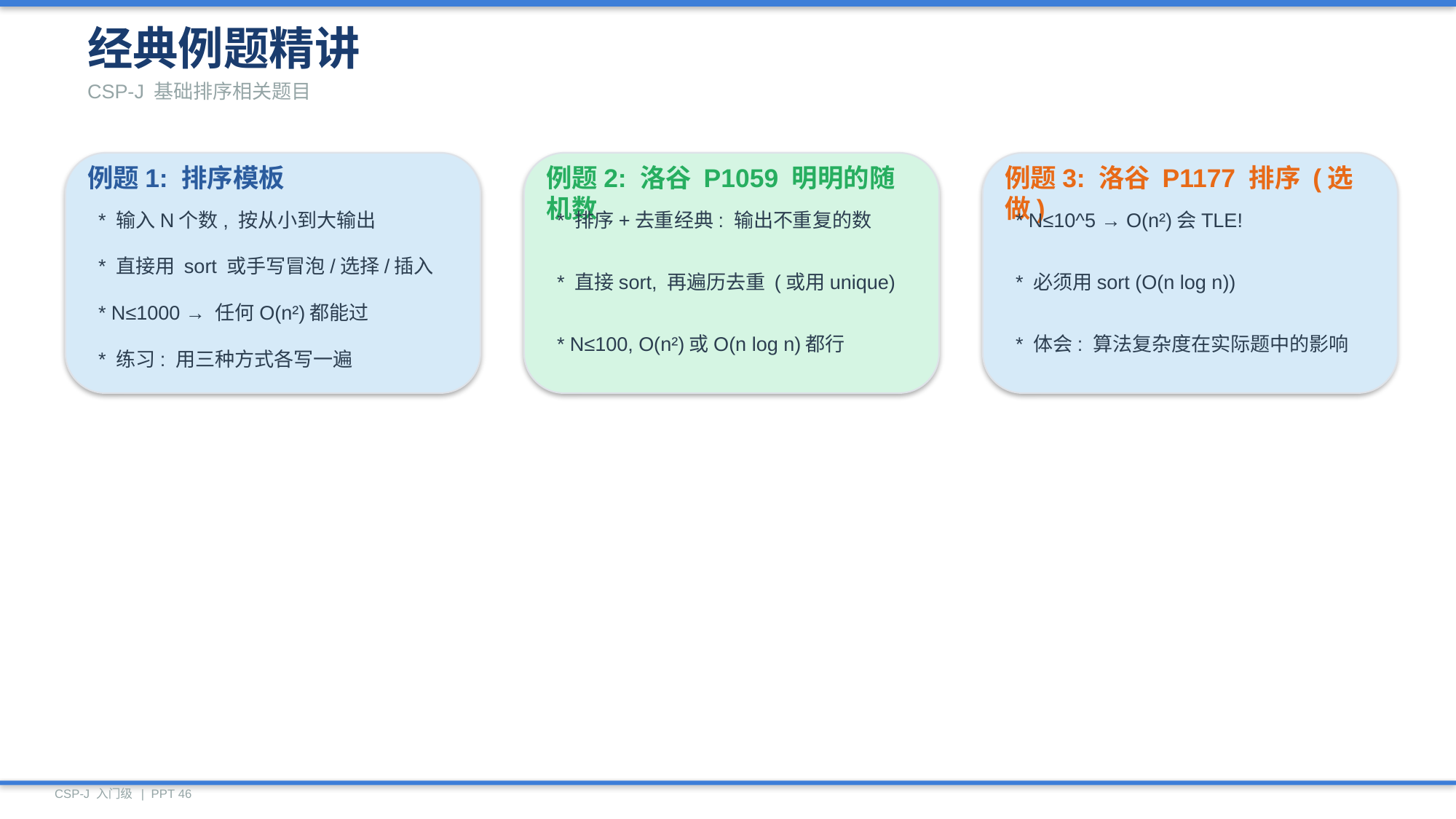

经典例题精讲
CSP-J 基础排序相关题目

例题1: 排序模板
例题2: 洛谷 P1059 明明的随机数
例题3: 洛谷 P1177 排序 (选做)
* 输入N个数, 按从小到大输出
* 排序+去重经典: 输出不重复的数
* N≤10^5 → O(n²)会TLE!
* 直接用 sort 或手写冒泡/选择/插入
* 直接sort, 再遍历去重 (或用unique)
* 必须用sort (O(n log n))
* N≤1000 → 任何O(n²)都能过
* N≤100, O(n²)或O(n log n)都行
* 体会: 算法复杂度在实际题中的影响
* 练习: 用三种方式各写一遍

CSP-J 入门级  |  PPT 46